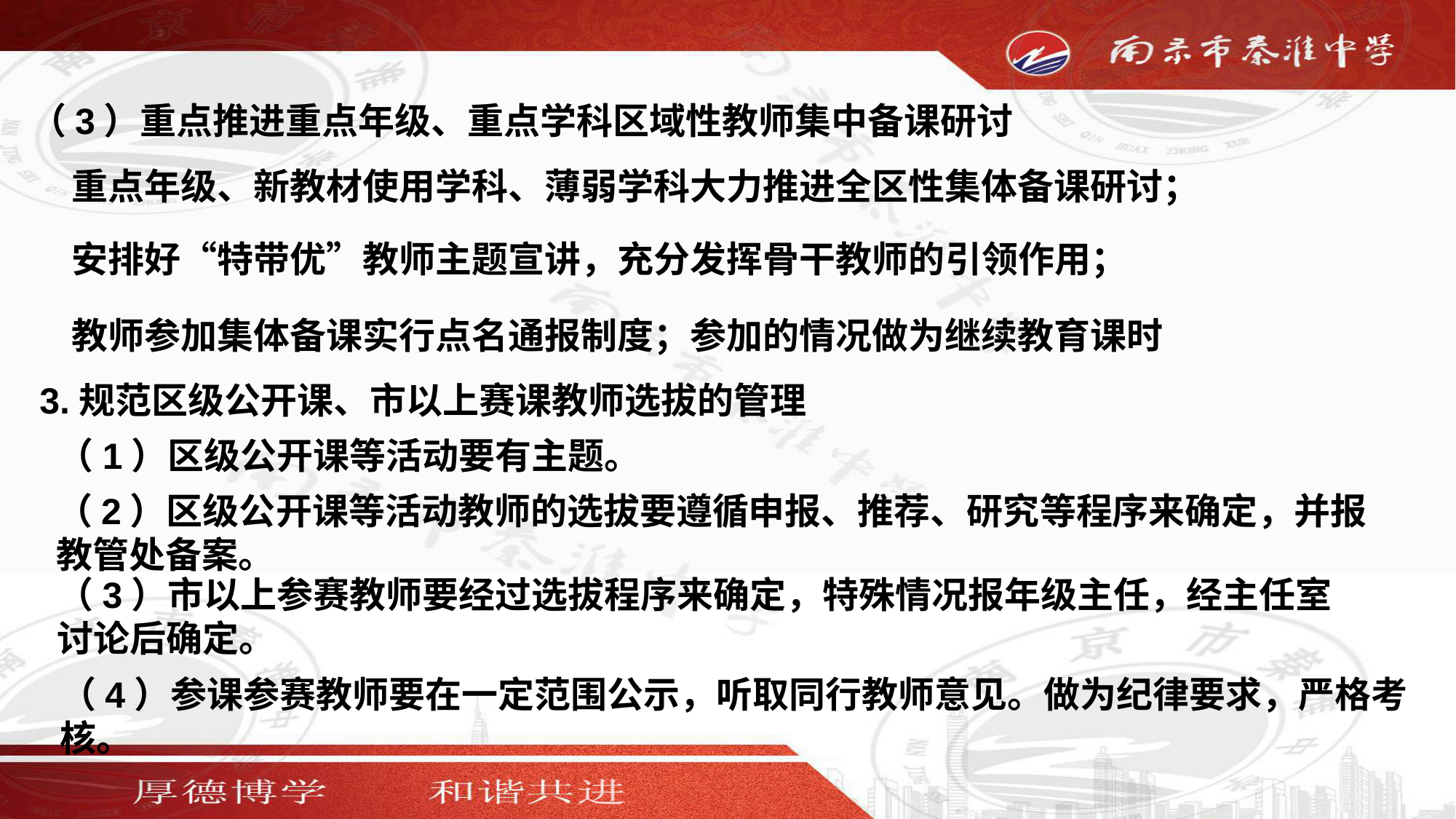

（3）重点推进重点年级、重点学科区域性教师集中备课研讨
重点年级、新教材使用学科、薄弱学科大力推进全区性集体备课研讨；
安排好“特带优”教师主题宣讲，充分发挥骨干教师的引领作用；
教师参加集体备课实行点名通报制度；参加的情况做为继续教育课时
3.规范区级公开课、市以上赛课教师选拔的管理
（1）区级公开课等活动要有主题。
（2）区级公开课等活动教师的选拔要遵循申报、推荐、研究等程序来确定，并报教管处备案。
（3）市以上参赛教师要经过选拔程序来确定，特殊情况报年级主任，经主任室讨论后确定。
（4）参课参赛教师要在一定范围公示，听取同行教师意见。做为纪律要求，严格考核。